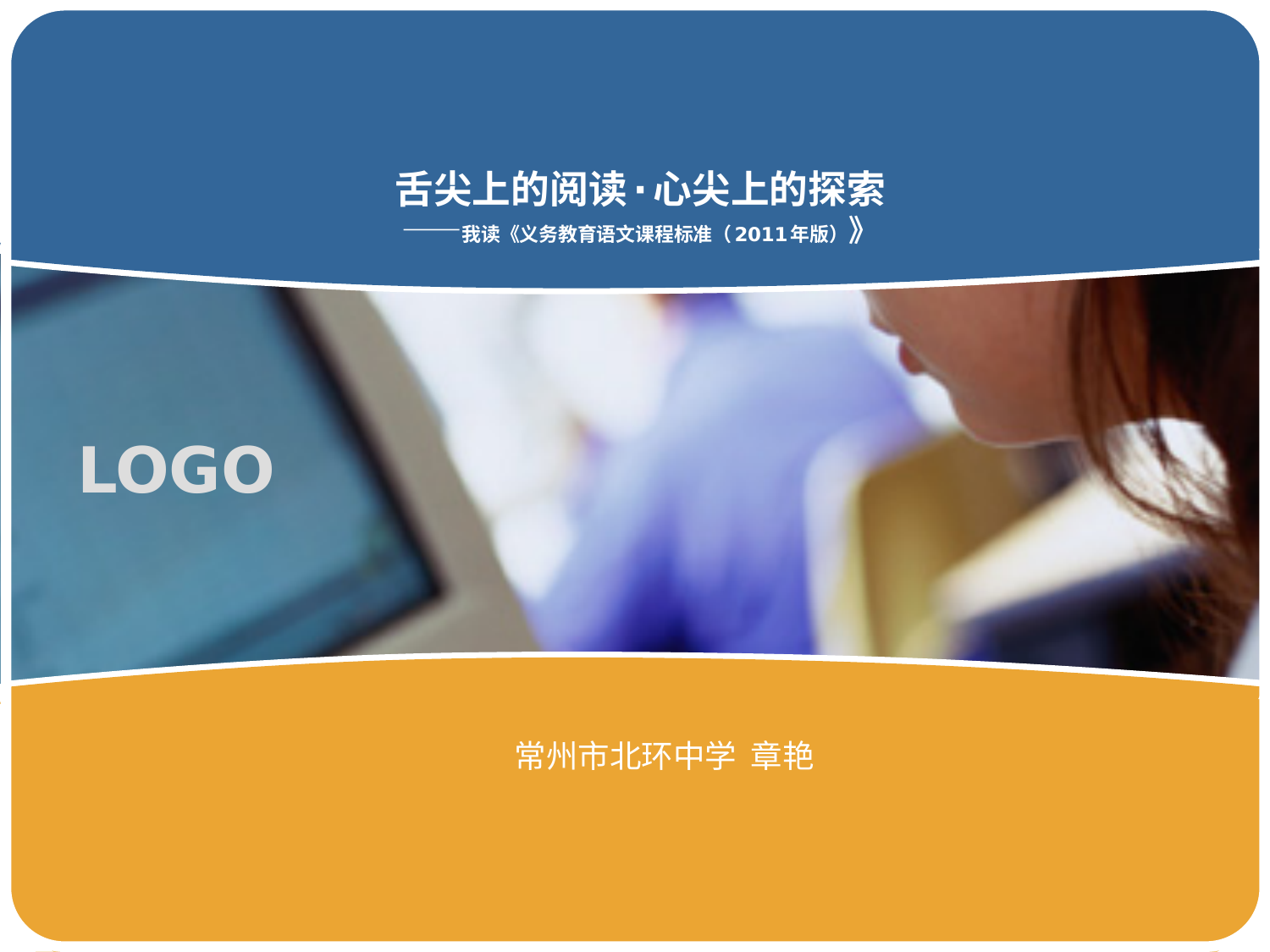

# 舌尖上的阅读·心尖上的探索 ——我读《义务教育语文课程标准（2011年版）》
常州市北环中学  章艳